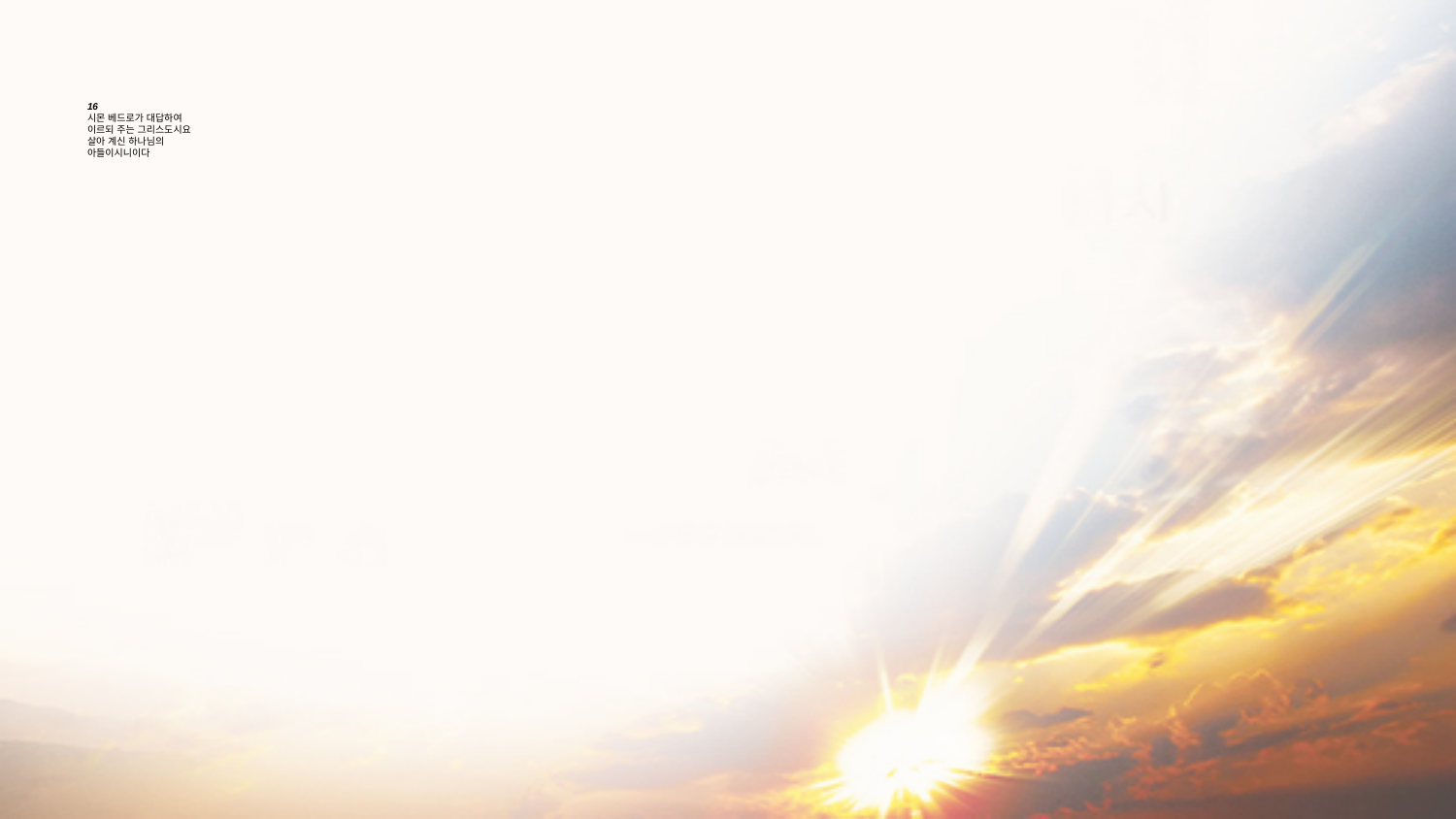

# 16 시몬 베드로가 대답하여 이르되 주는 그리스도시요 살아 계신 하나님의 아들이시니이다